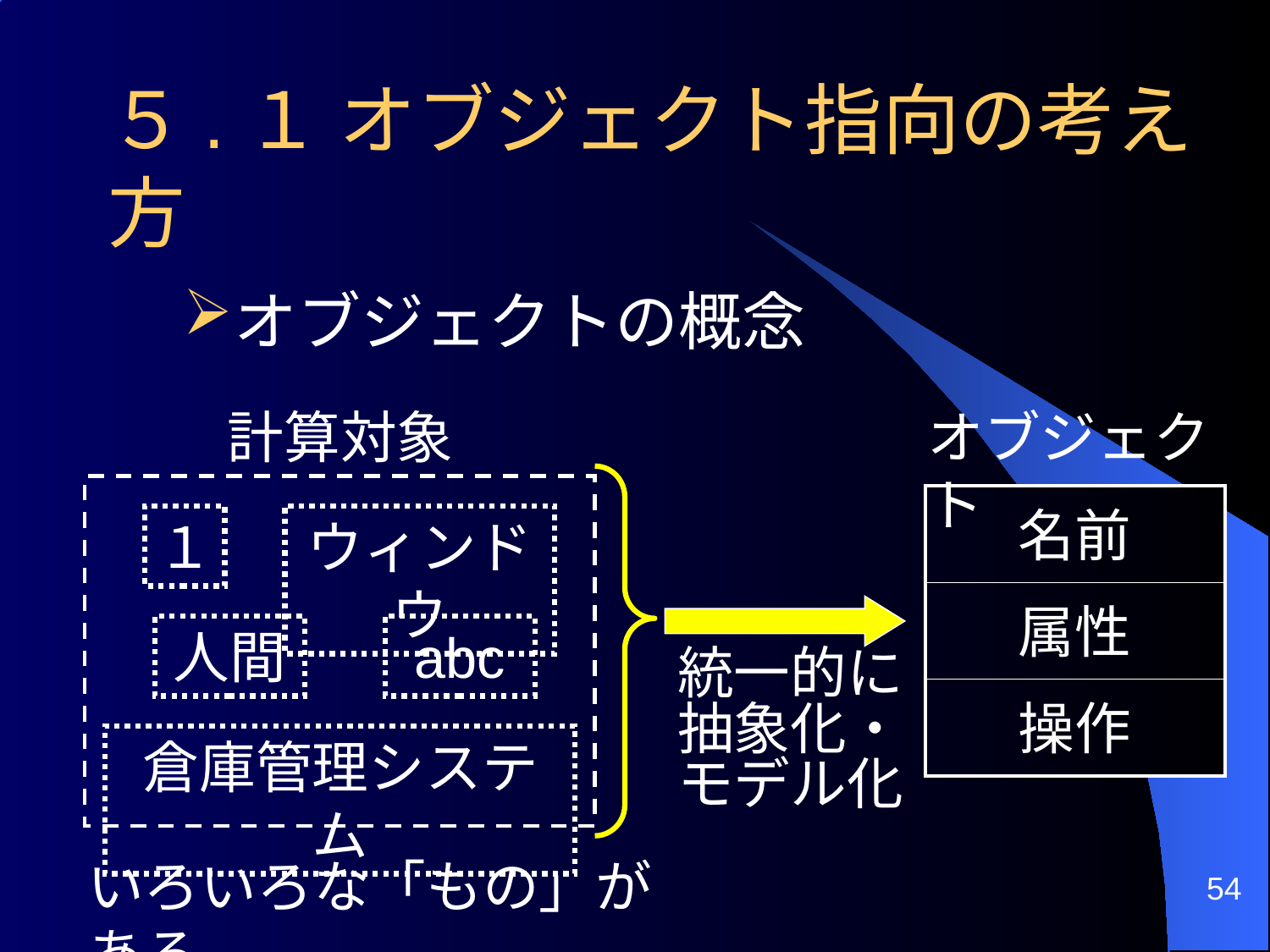

# ５.１ オブジェクト指向の考え方
オブジェクトの概念
計算対象
オブジェクト

| 名前 |
| --- |
| 属性 |
| 操作 |
１
ウィンドウ

人間
abc
統一的に
抽象化・
モデル化
倉庫管理システム
いろいろな「もの」がある
54